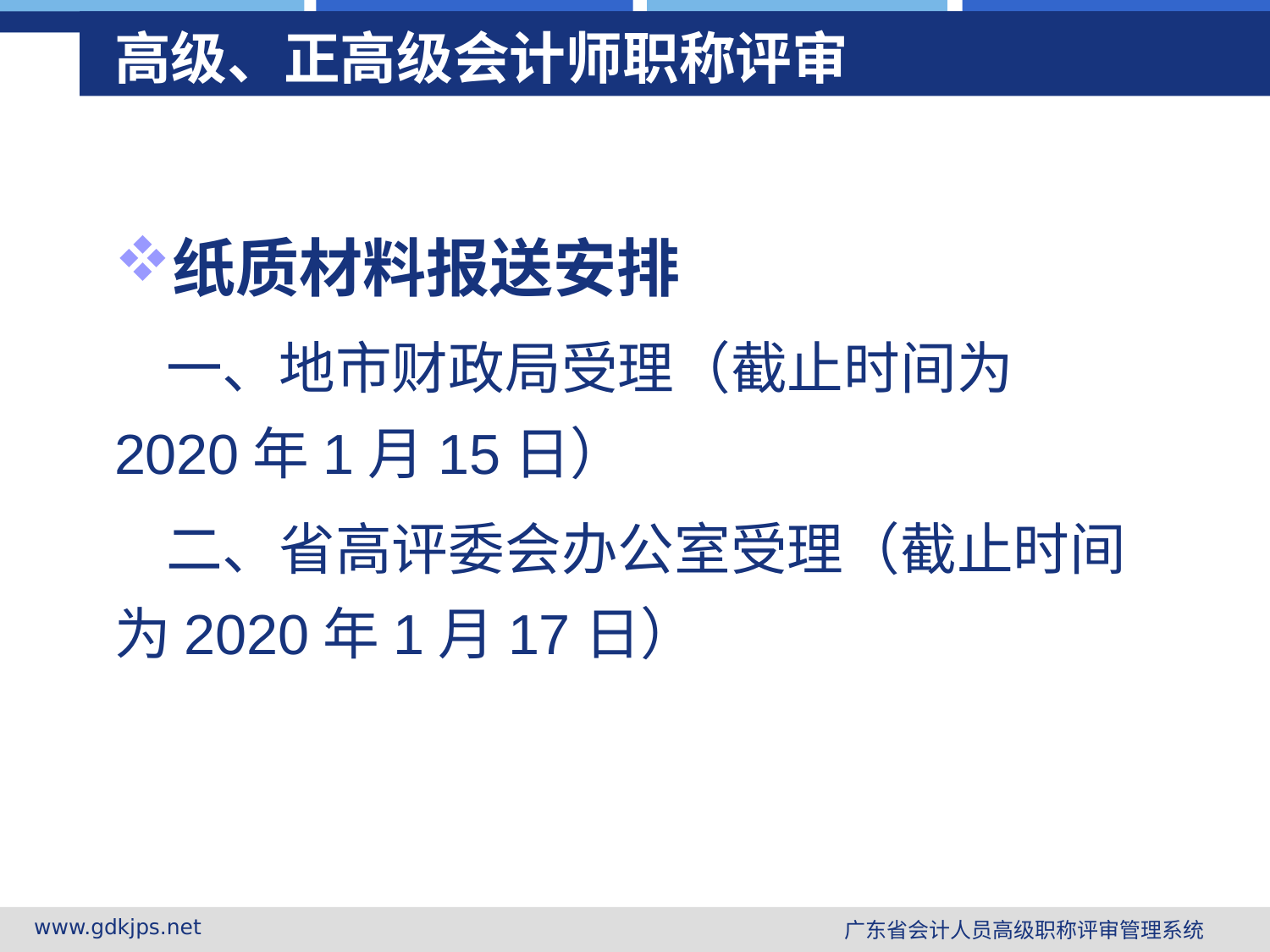

# 高级、正高级会计师职称评审
纸质材料报送安排
   一、地市财政局受理（截止时间为2020年1月15日）
   二、省高评委会办公室受理（截止时间为2020年1月17日）
www.gdkjps.net
广东省会计人员高级职称评审管理系统